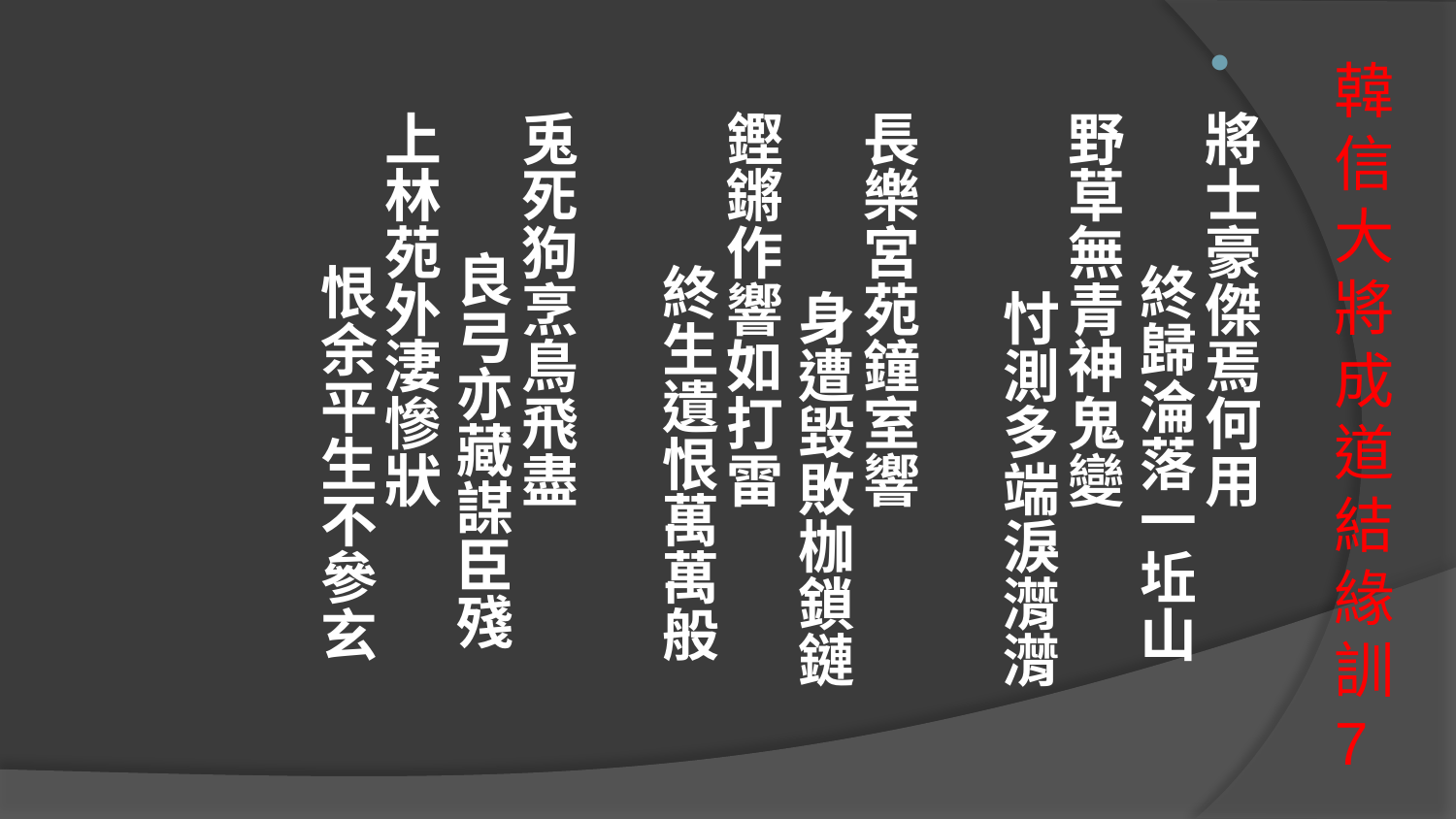

將士豪傑焉何用                                 終歸淪落一坵山
野草無青神鬼變                                   忖測多端淚潸潸
長樂宮苑鐘室響                                   身遭毀敗枷鎖鏈
鏗鏘作響如打雷                                 終生遺恨萬萬般
兎死狗烹鳥飛盡                                良弓亦藏謀臣殘
上林苑外淒慘狀                                 恨余平生不參玄
# 韓信大將成道結緣訓7